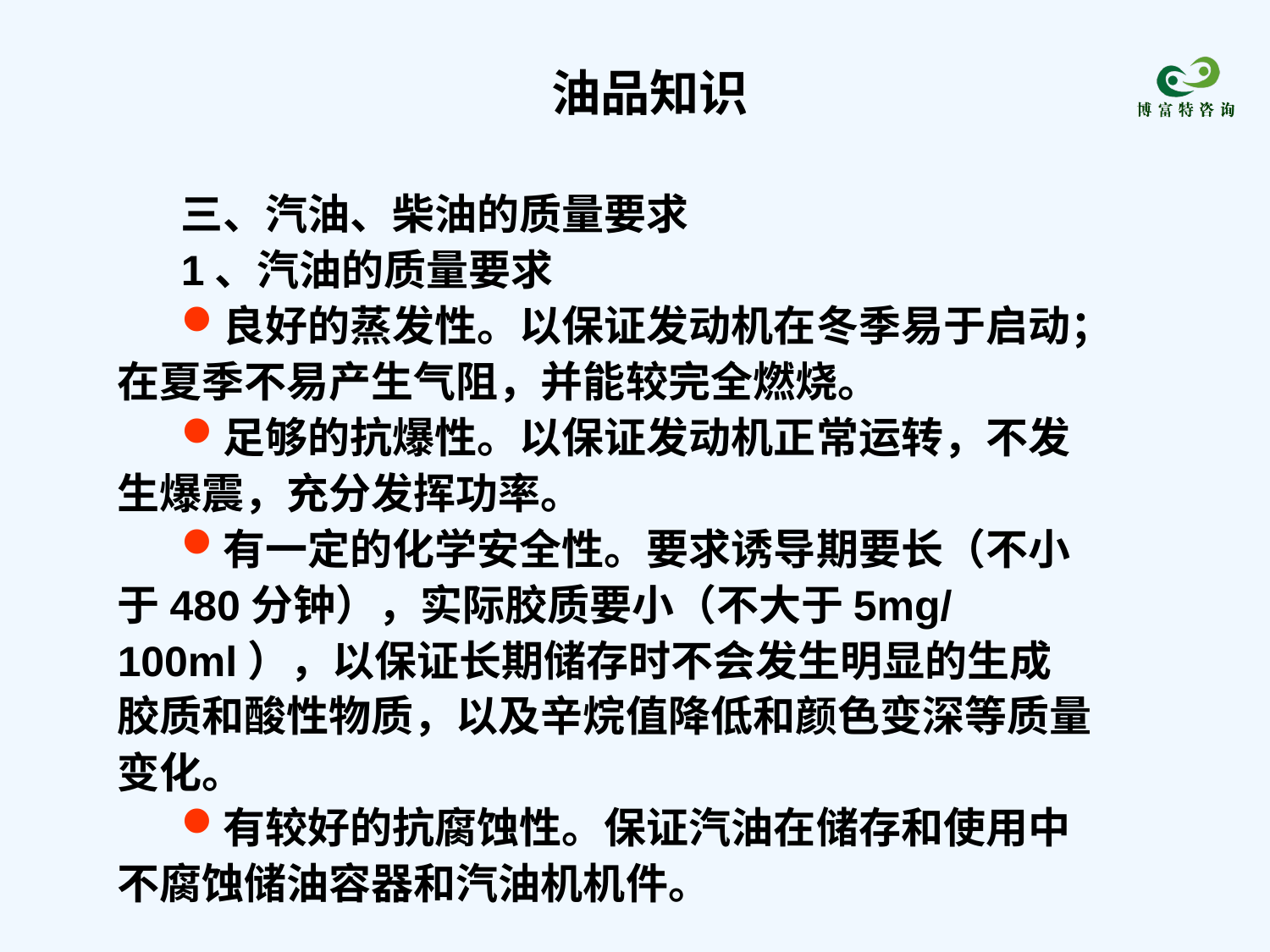

油品知识

三、汽油、柴油的质量要求
1、汽油的质量要求
良好的蒸发性。以保证发动机在冬季易于启动；在夏季不易产生气阻，并能较完全燃烧。
足够的抗爆性。以保证发动机正常运转，不发生爆震，充分发挥功率。
有一定的化学安全性。要求诱导期要长（不小于480分钟），实际胶质要小（不大于5mg/100ml），以保证长期储存时不会发生明显的生成胶质和酸性物质，以及辛烷值降低和颜色变深等质量变化。
有较好的抗腐蚀性。保证汽油在储存和使用中不腐蚀储油容器和汽油机机件。

7